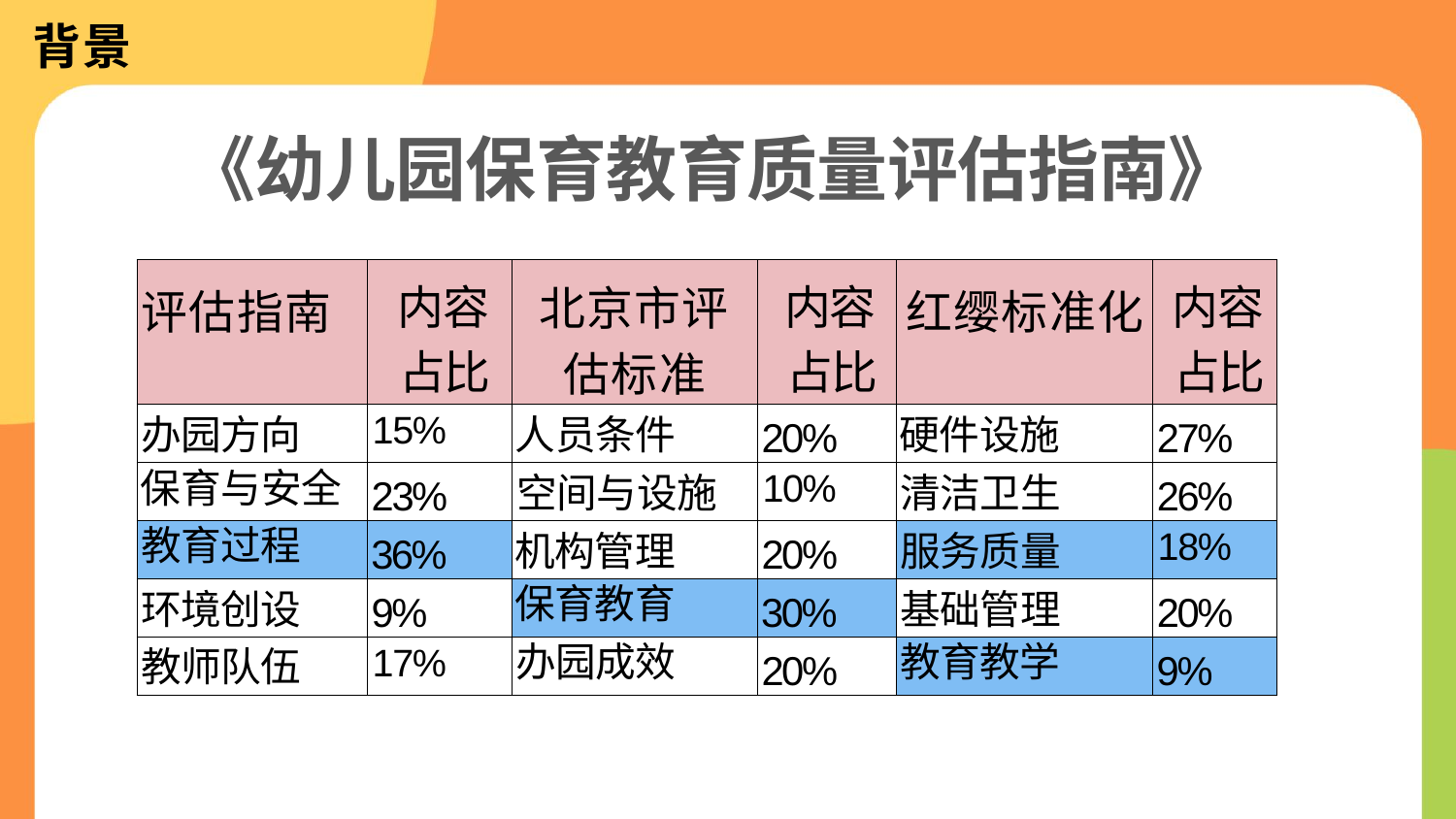

背景

《幼儿园保育教育质量评估指南》
| 评估指南 | 内容 占比 | 北京市评 估标准 | 内容 占比 | 红缨标准化 | 内容 占比 |
| --- | --- | --- | --- | --- | --- |
| 办园方向 | 15% | 人员条件 | 20% | 硬件设施 | 27% |
| 保育与安全 | 23% | 空间与设施 | 10% | 清洁卫生 | 26% |
| 教育过程 | 36% | 机构管理 | 20% | 服务质量 | 18% |
| 环境创设 | 9% | 保育教育 | 30% | 基础管理 | 20% |
| 教师队伍 | 17% | 办园成效 | 20% | 教育教学 | 9% |